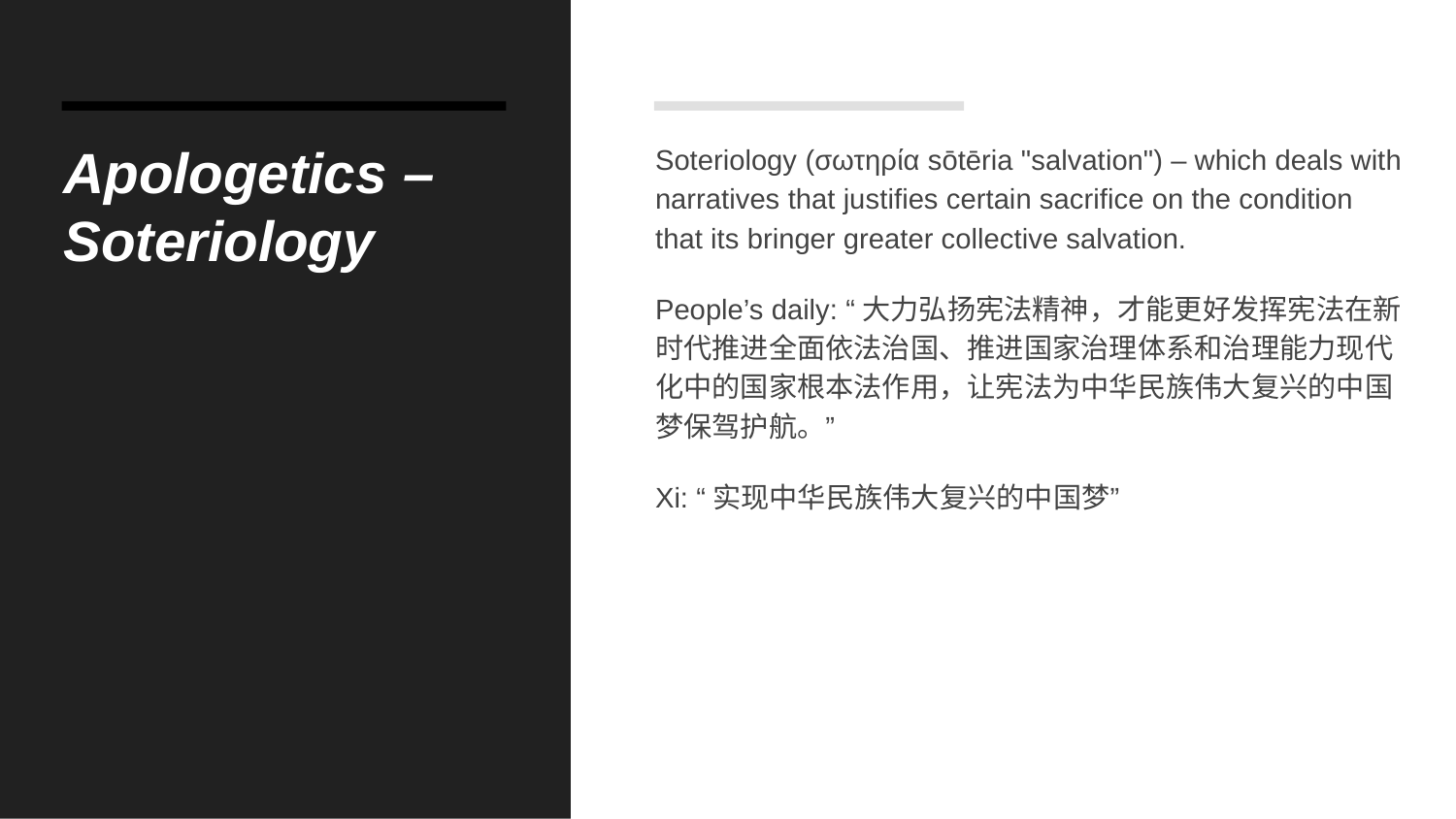

# Apologetics – Soteriology
Soteriology (σωτηρία sōtēria "salvation") – which deals with narratives that justifies certain sacrifice on the condition that its bringer greater collective salvation.
People’s daily: “大力弘扬宪法精神，才能更好发挥宪法在新时代推进全面依法治国、推进国家治理体系和治理能力现代化中的国家根本法作用，让宪法为中华民族伟大复兴的中国梦保驾护航。”
Xi: “实现中华民族伟大复兴的中国梦”